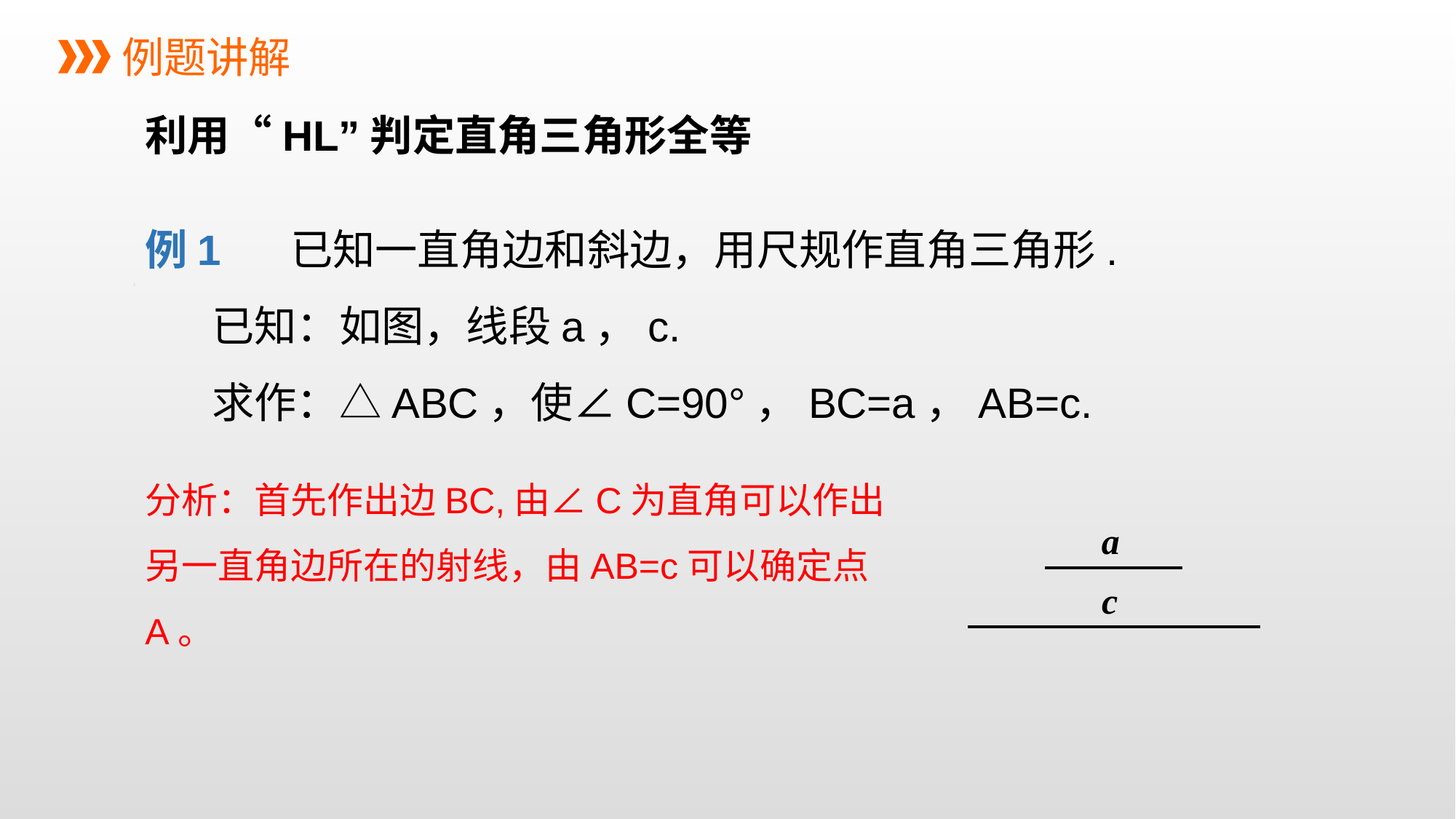

例题讲解

利用“HL”判定直角三角形全等
例1     已知一直角边和斜边，用尺规作直角三角形.
      已知：如图，线段a，c.
      求作：△ABC，使∠C=90°，BC=a，AB=c.

分析：首先作出边BC,由∠C为直角可以作出另一直角边所在的射线，由AB=c可以确定点A。
a
c